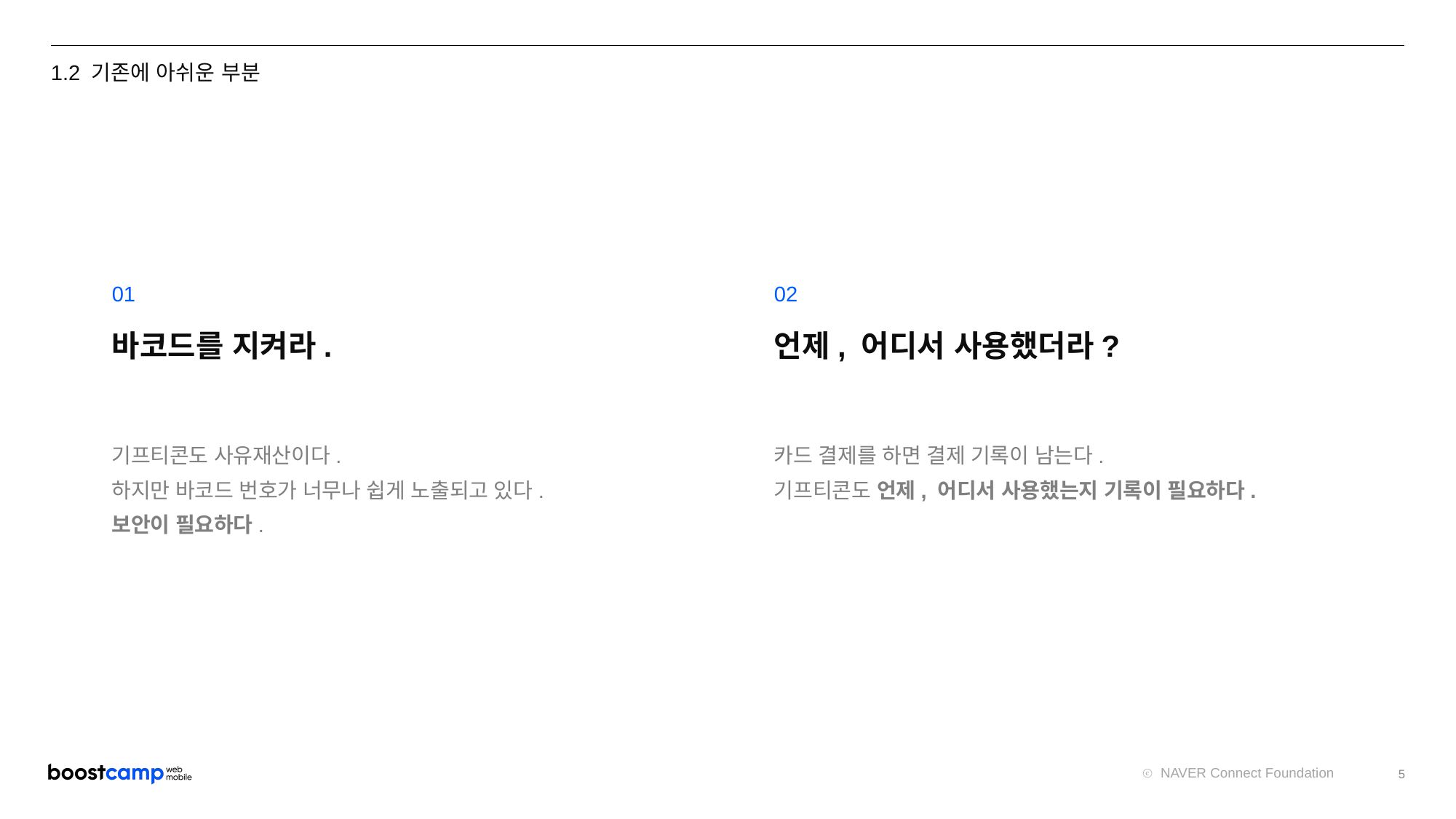

1.2 기존에 아쉬운 부분
01
02
바코드를 지켜라.

언제, 어디서 사용했더라?

기프티콘도 사유재산이다.
하지만 바코드 번호가 너무나 쉽게 노출되고 있다.
보안이 필요하다.

카드 결제를 하면 결제 기록이 남는다.
기프티콘도 언제, 어디서 사용했는지 기록이 필요하다.

5